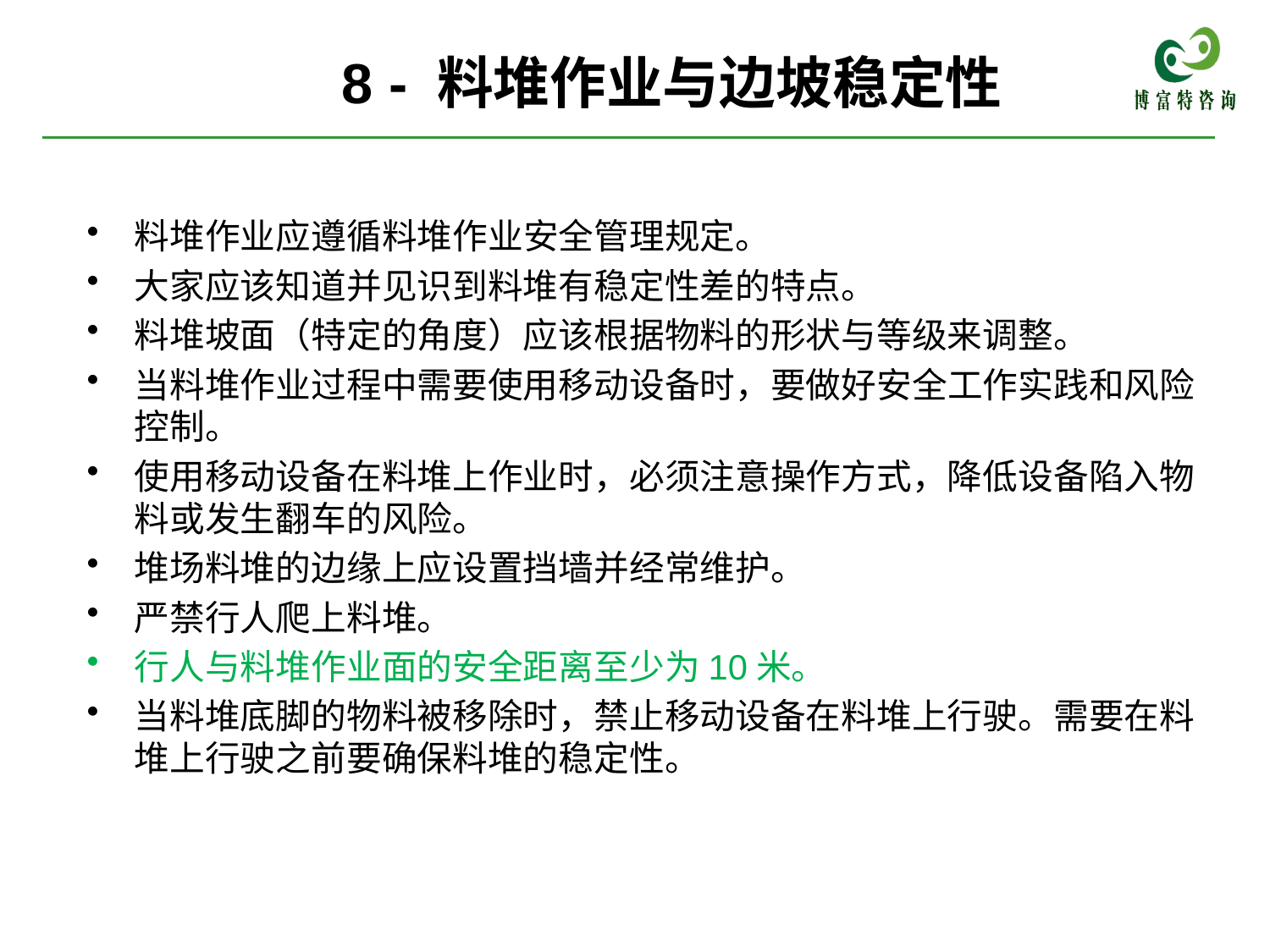

# 8 - 料堆作业与边坡稳定性

料堆作业应遵循料堆作业安全管理规定。
大家应该知道并见识到料堆有稳定性差的特点。
料堆坡面（特定的角度）应该根据物料的形状与等级来调整。
当料堆作业过程中需要使用移动设备时，要做好安全工作实践和风险控制。
使用移动设备在料堆上作业时，必须注意操作方式，降低设备陷入物料或发生翻车的风险。
堆场料堆的边缘上应设置挡墙并经常维护。
严禁行人爬上料堆。
行人与料堆作业面的安全距离至少为10米。
当料堆底脚的物料被移除时，禁止移动设备在料堆上行驶。需要在料堆上行驶之前要确保料堆的稳定性。

34